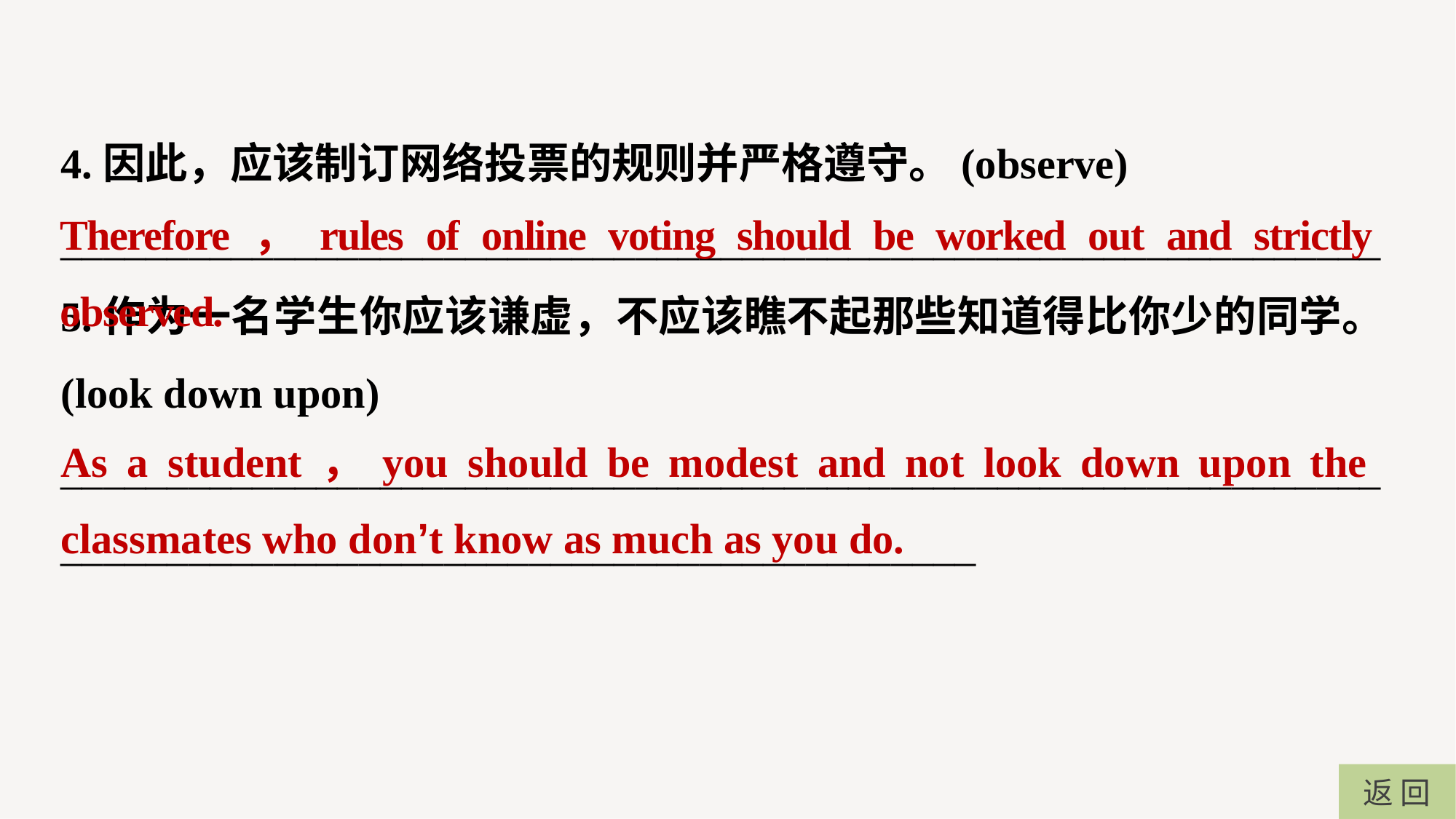

4.因此，应该制订网络投票的规则并严格遵守。(observe)
______________________________________________________________
5.作为一名学生你应该谦虚，不应该瞧不起那些知道得比你少的同学。(look down upon)
_________________________________________________________________________________________________________
Therefore，rules of online voting should be worked out and strictly observed.
As a student，you should be modest and not look down upon the classmates who don’t know as much as you do.
返 回